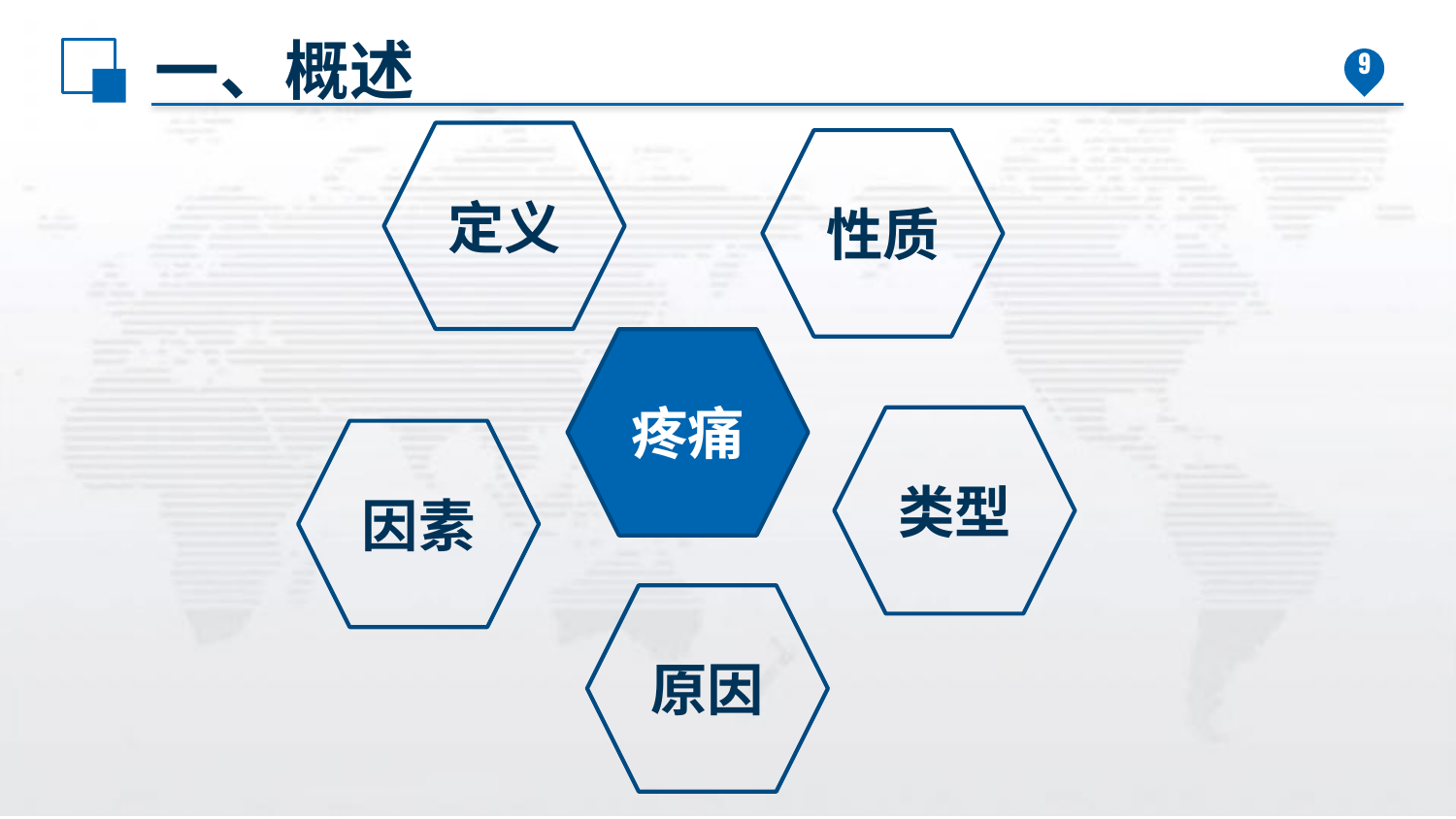

# 一、概述
9
定义
性质
疼痛
类型
因素
原因